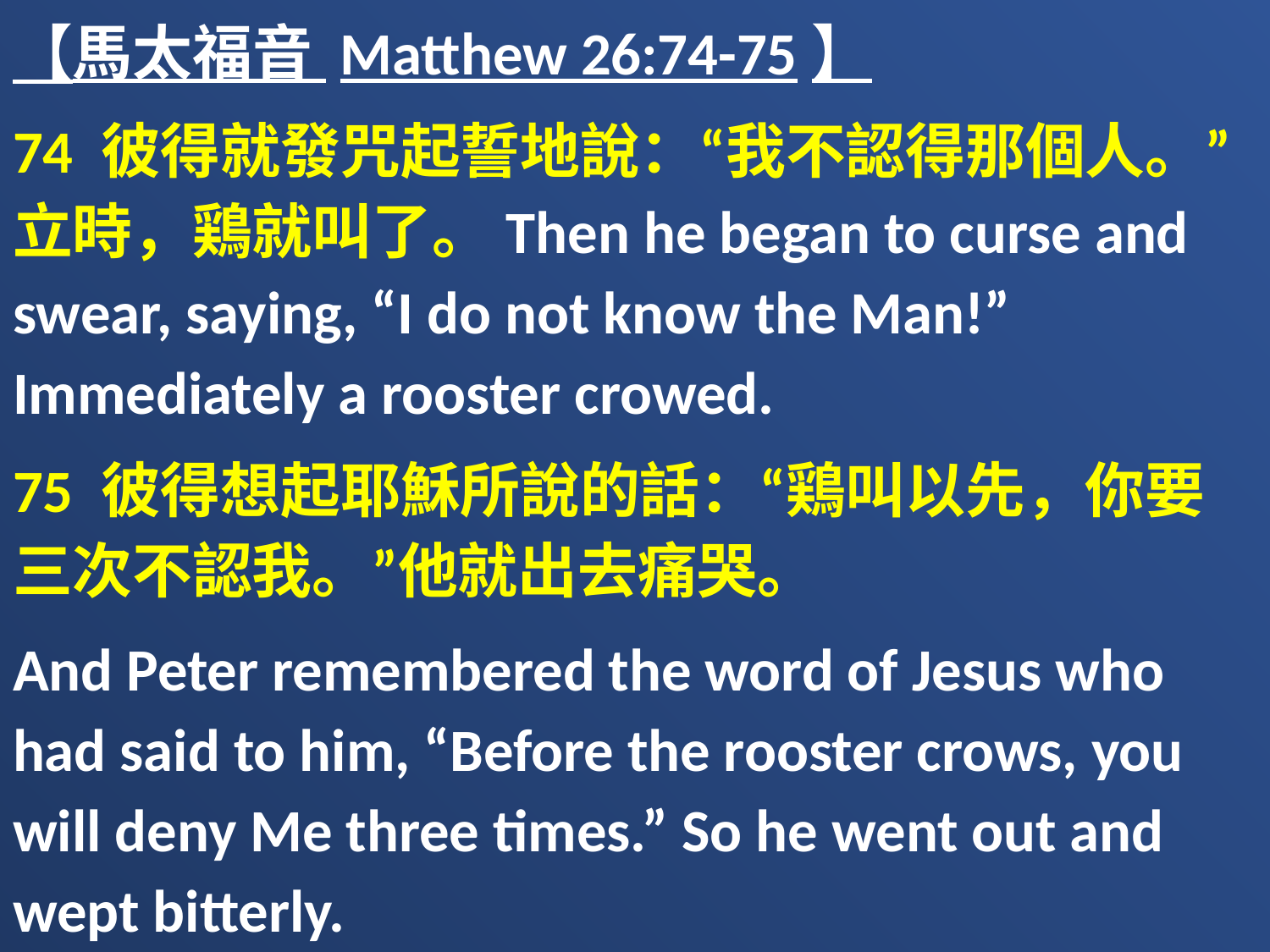

【馬太福音 Matthew 26:74-75】
74 彼得就發咒起誓地說：“我不認得那個人。”立時，鶏就叫了。Then he began to curse and swear, saying, “I do not know the Man!” Immediately a rooster crowed.
75 彼得想起耶穌所說的話：“鶏叫以先，你要三次不認我。”他就出去痛哭。
And Peter remembered the word of Jesus who had said to him, “Before the rooster crows, you will deny Me three times.” So he went out and wept bitterly.